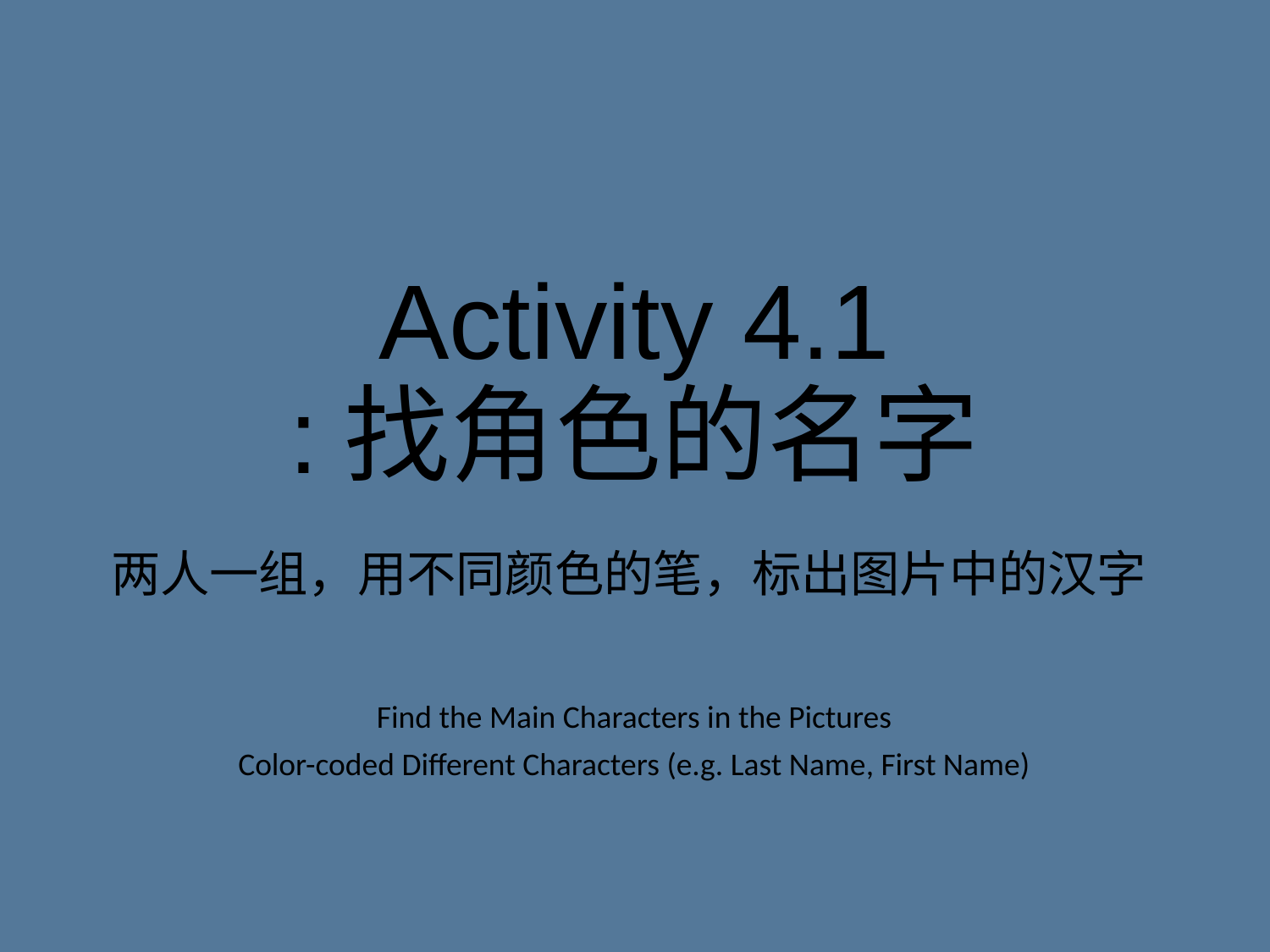

# Activity 4.1 :找角色的名字 两人一组，用不同颜色的笔，标出图片中的汉字
Find the Main Characters in the Pictures
Color-coded Different Characters (e.g. Last Name, First Name)